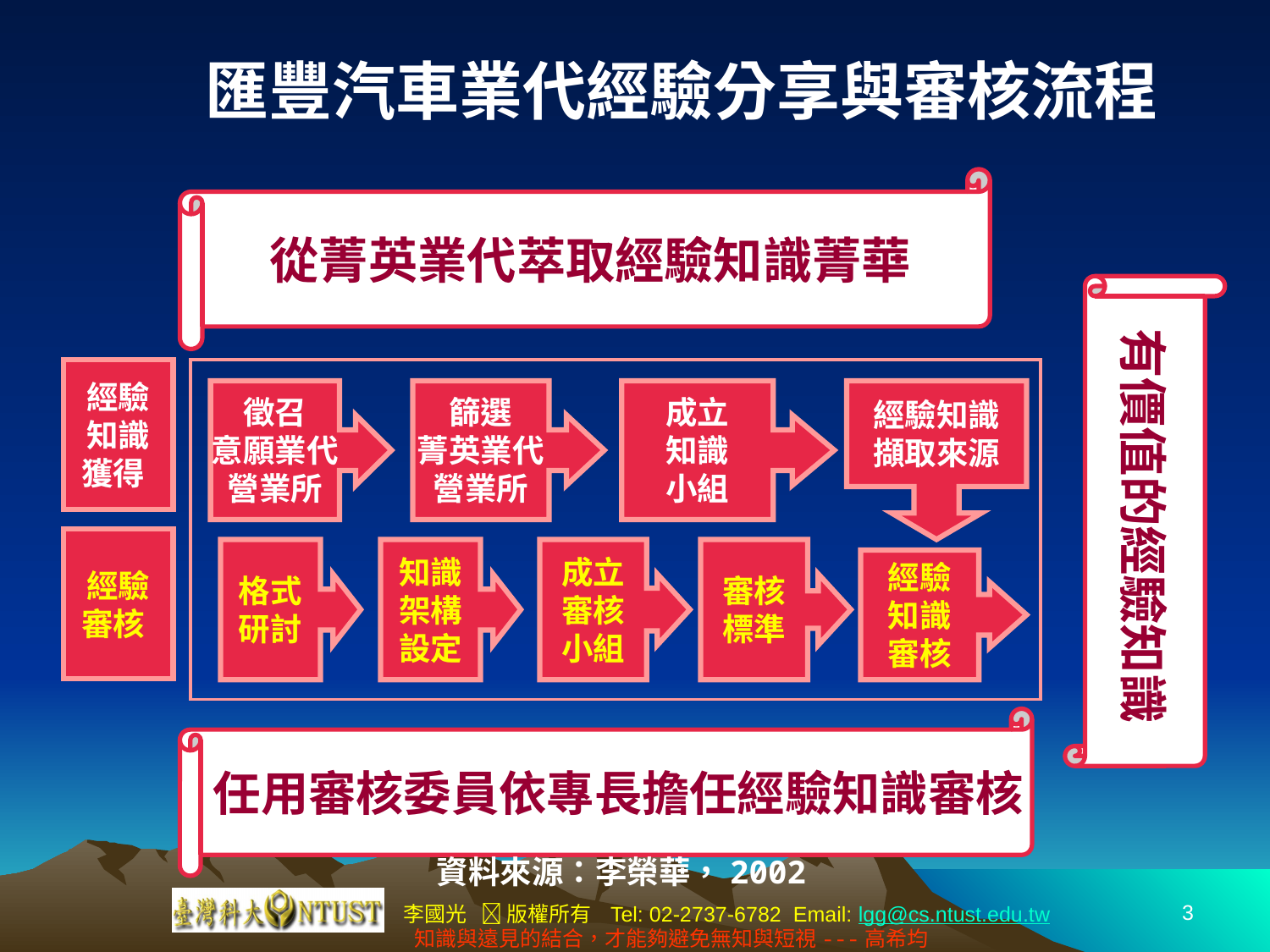

匯豐汽車業代經驗分享與審核流程
從菁英業代萃取經驗知識菁華

有價值的經驗知識

經驗
知識
  獲得

徵召
意願業代
營業所
篩選
菁英業代
營業所
成立
知識
小組
經驗知識
擷取來源
經驗
  審核
格式
研討
知識
架構
設定
成立
審核
小組
審核
標準

經驗
知識
審核

任用審核委員依專長擔任經驗知識審核
資料來源：李榮華，2002
3